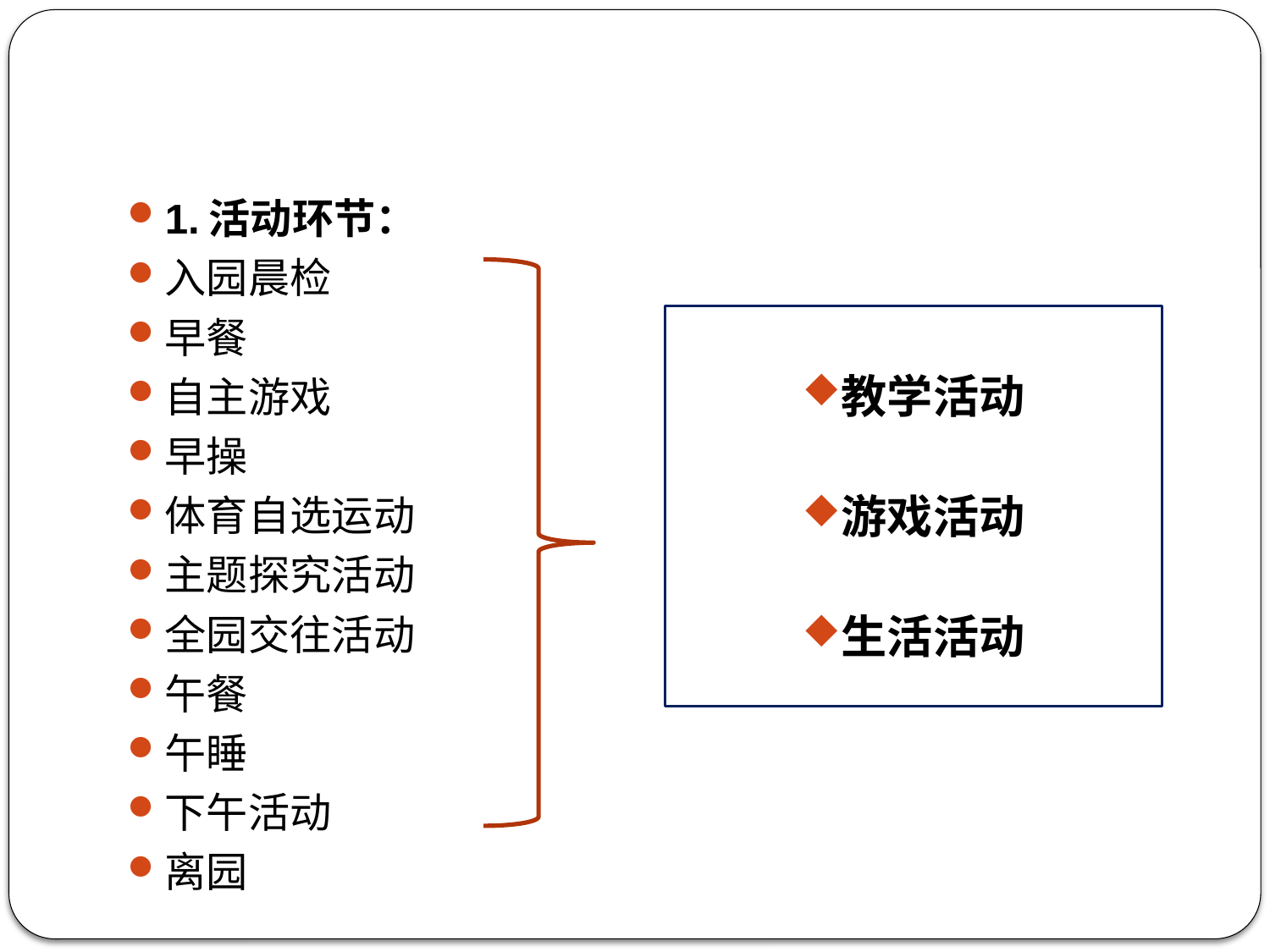

#
1.活动环节：
入园晨检
早餐
自主游戏
早操
体育自选运动
主题探究活动
全园交往活动
午餐
午睡
下午活动
离园

教学活动
游戏活动
生活活动